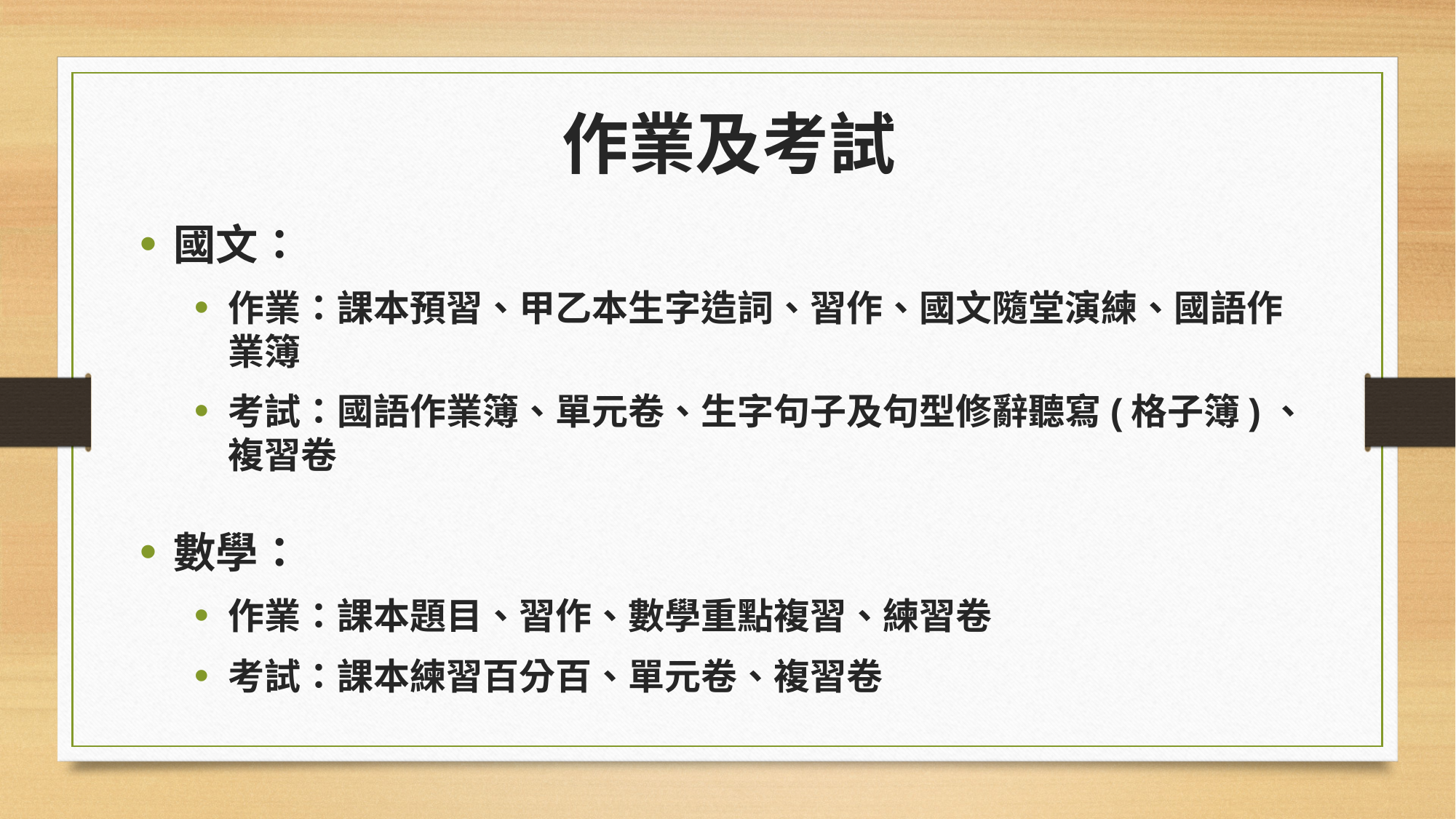

作業及考試
國文：
作業：課本預習、甲乙本生字造詞、習作、國文隨堂演練、國語作業簿
考試：國語作業簿、單元卷、生字句子及句型修辭聽寫(格子簿)、複習卷

數學：
作業：課本題目、習作、數學重點複習、練習卷
考試：課本練習百分百、單元卷、複習卷